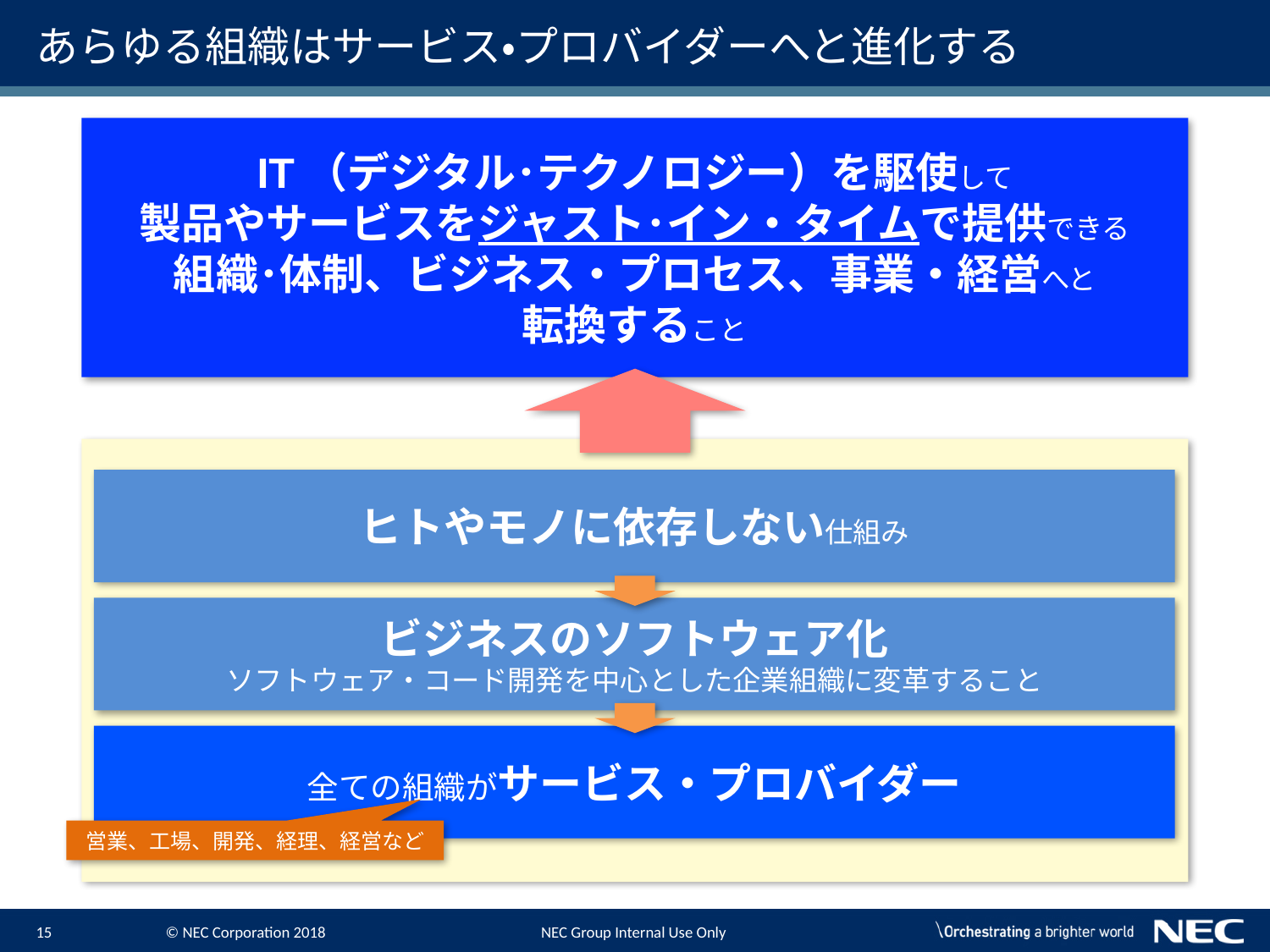

# あらゆる組織はサービス・プロバイダーへと進化する
IT（デジタル･テクノロジー）を駆使して
製品やサービスをジャスト･イン・タイムで提供できる
組織･体制、ビジネス・プロセス、事業・経営へと
転換すること

ヒトやモノに依存しない仕組み

ビジネスのソフトウェア化
ソフトウェア・コード開発を中心とした企業組織に変革すること

全ての組織がサービス・プロバイダー
営業、工場、開発、経理、経営など